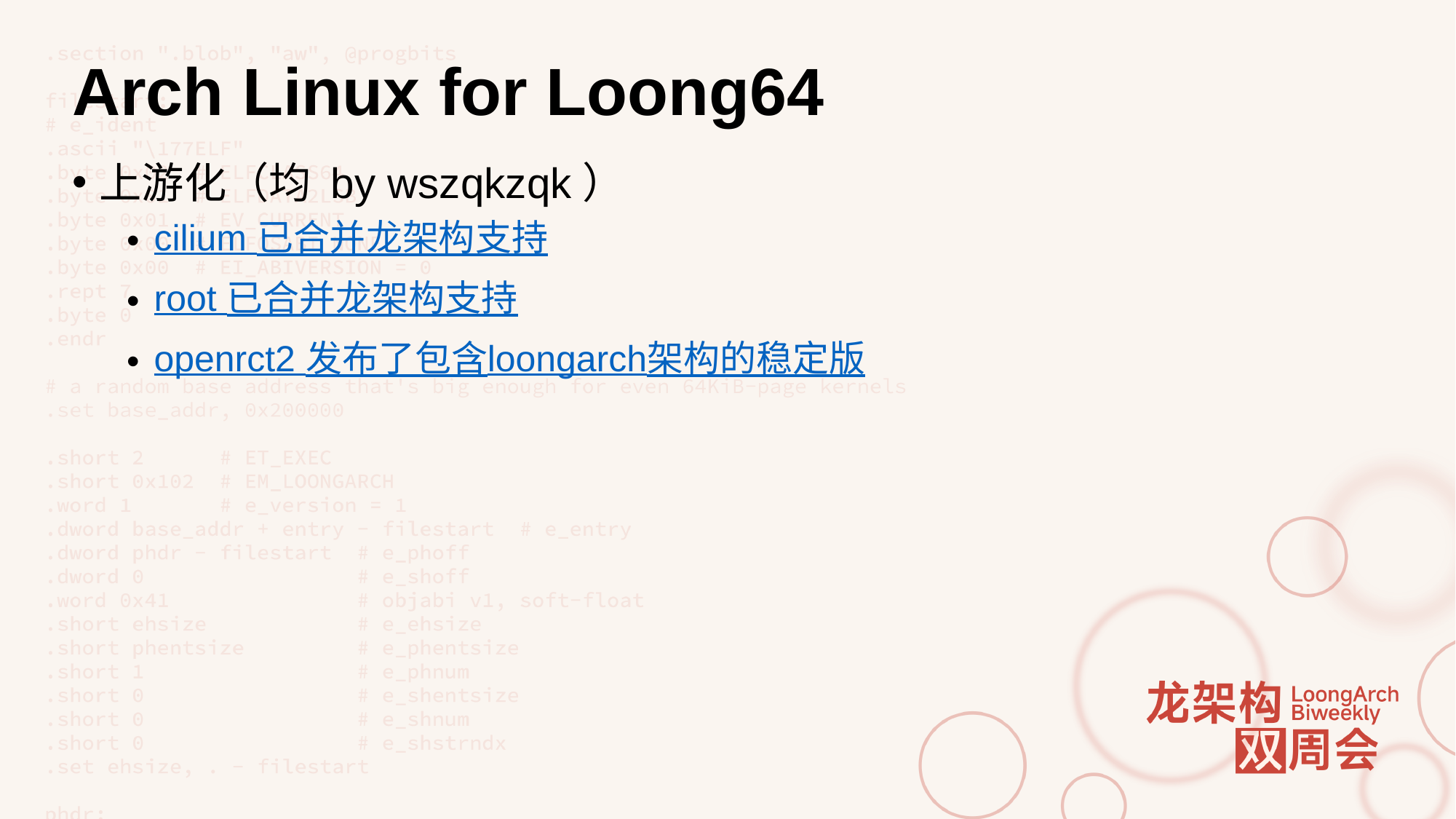

# Arch Linux for Loong64
上游化（均 by wszqkzqk）
cilium 已合并龙架构支持
root 已合并龙架构支持
openrct2 发布了包含loongarch架构的稳定版